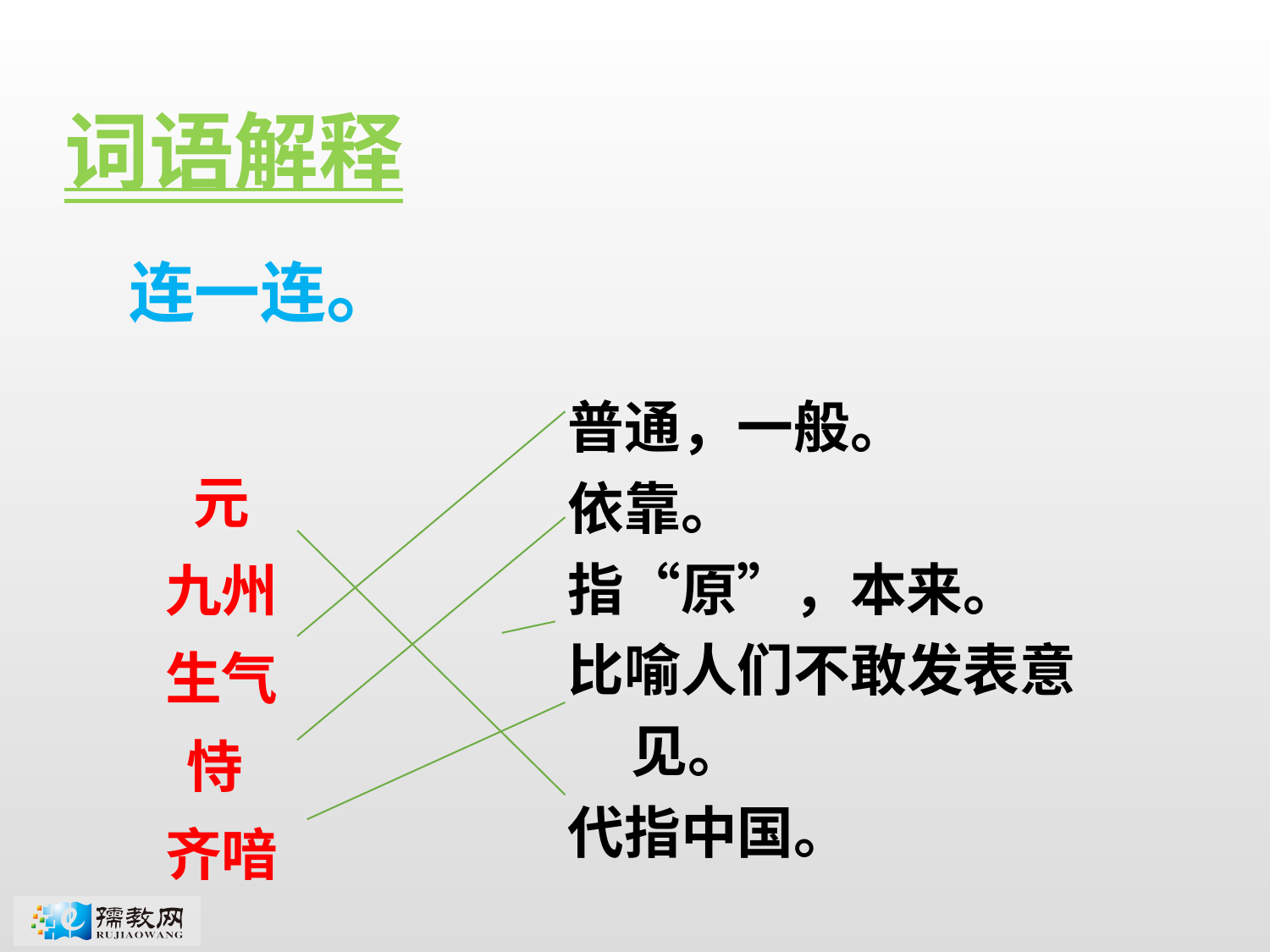

词语解释

连一连。
普通，一般。
依靠。
指“原”，本来。
比喻人们不敢发表意见。
代指中国。
元
九州
生气
恃
齐喑